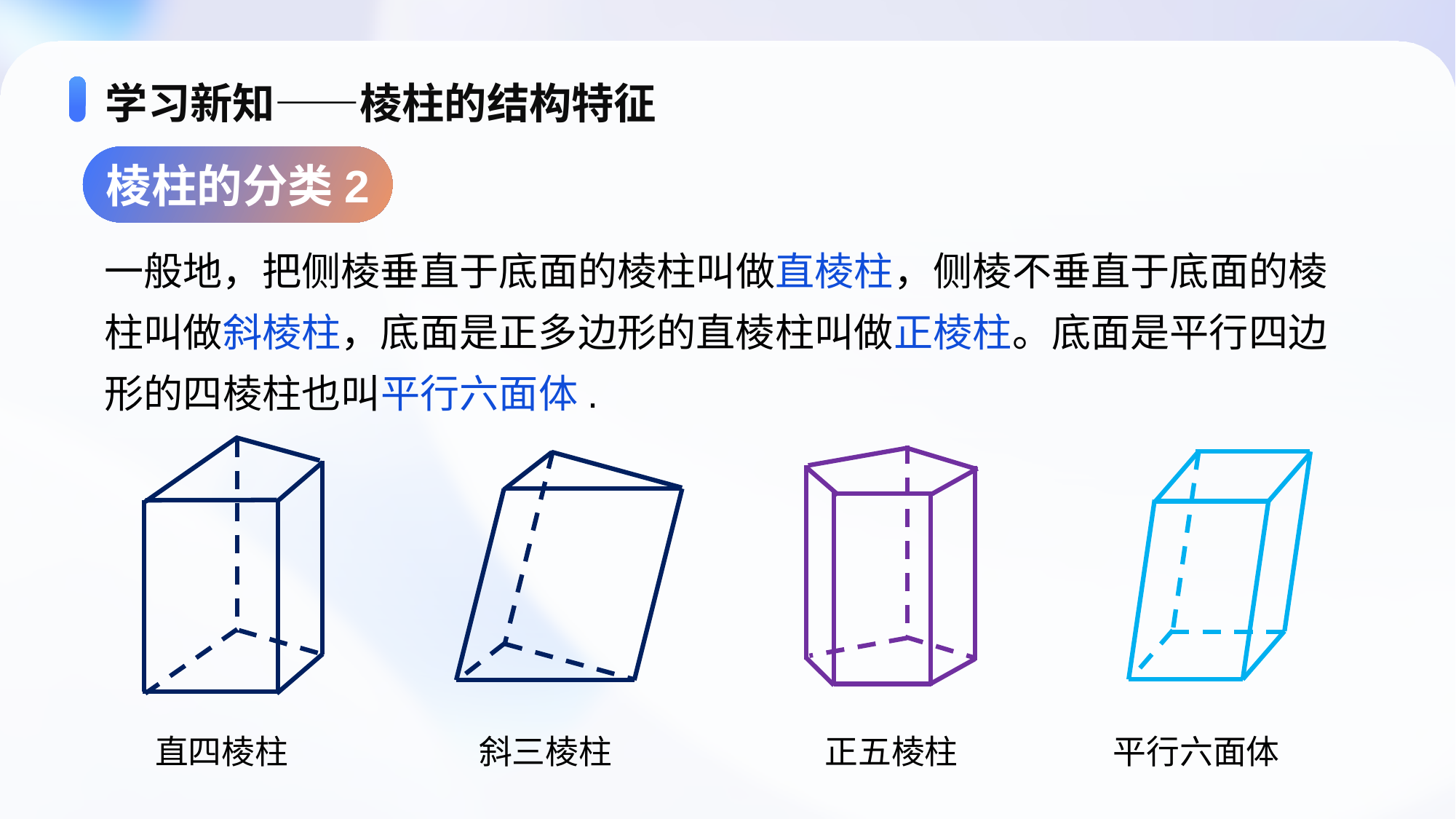

# 学习新知——棱柱的结构特征
棱柱的分类2
一般地，把侧棱垂直于底面的棱柱叫做直棱柱，侧棱不垂直于底面的棱柱叫做斜棱柱，底面是正多边形的直棱柱叫做正棱柱。底面是平行四边形的四棱柱也叫平行六面体.
直四棱柱
斜三棱柱
正五棱柱
平行六面体